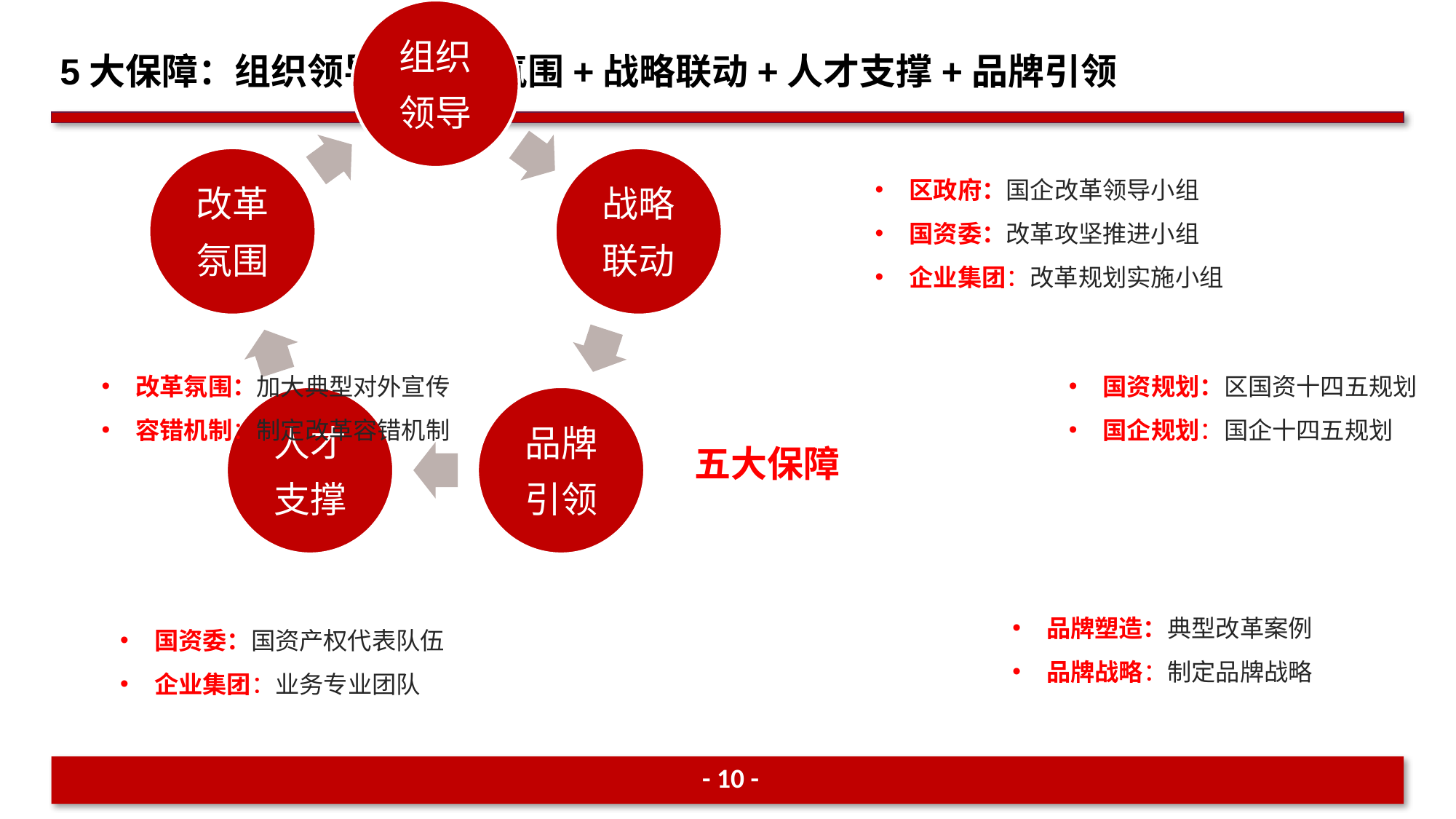

5大保障：组织领导+改革氛围+战略联动+人才支撑+品牌引领
区政府：国企改革领导小组
国资委：改革攻坚推进小组
企业集团：改革规划实施小组
组织
领导

战略
联动

品牌
引领

人才
支撑

改革
氛围

改革氛围：加大典型对外宣传
容错机制：制定改革容错机制
国资规划：区国资十四五规划
国企规划：国企十四五规划
五大保障
品牌塑造：典型改革案例
品牌战略：制定品牌战略
国资委：国资产权代表队伍
企业集团：业务专业团队